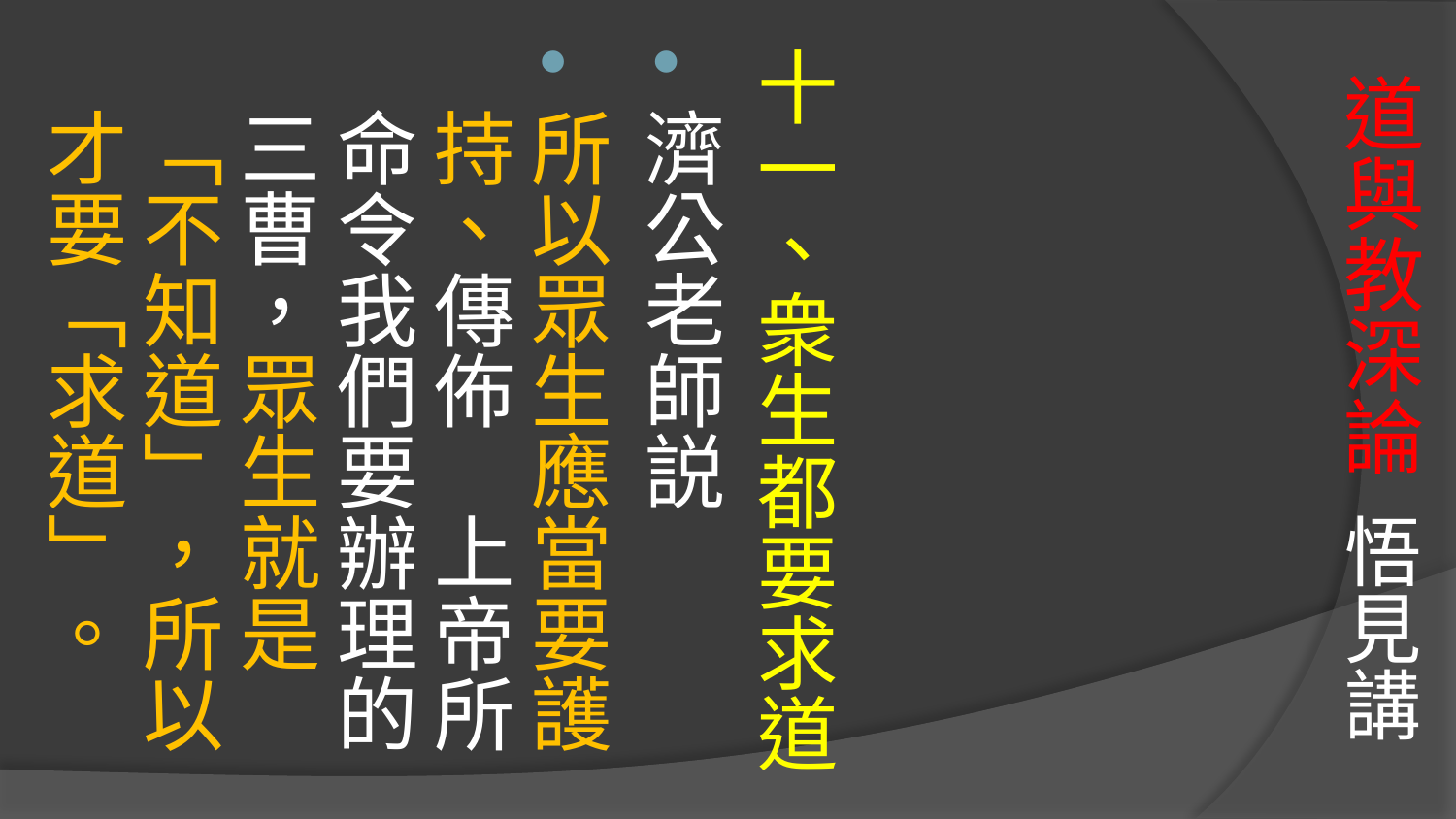

# 道與教深論  悟見講
十一、衆生都要求道
濟公老師説
所以眾生應當要護持、傳佈　上帝所命令我們要辦理的三曹，眾生就是 「不知道」，所以才要「求道」。